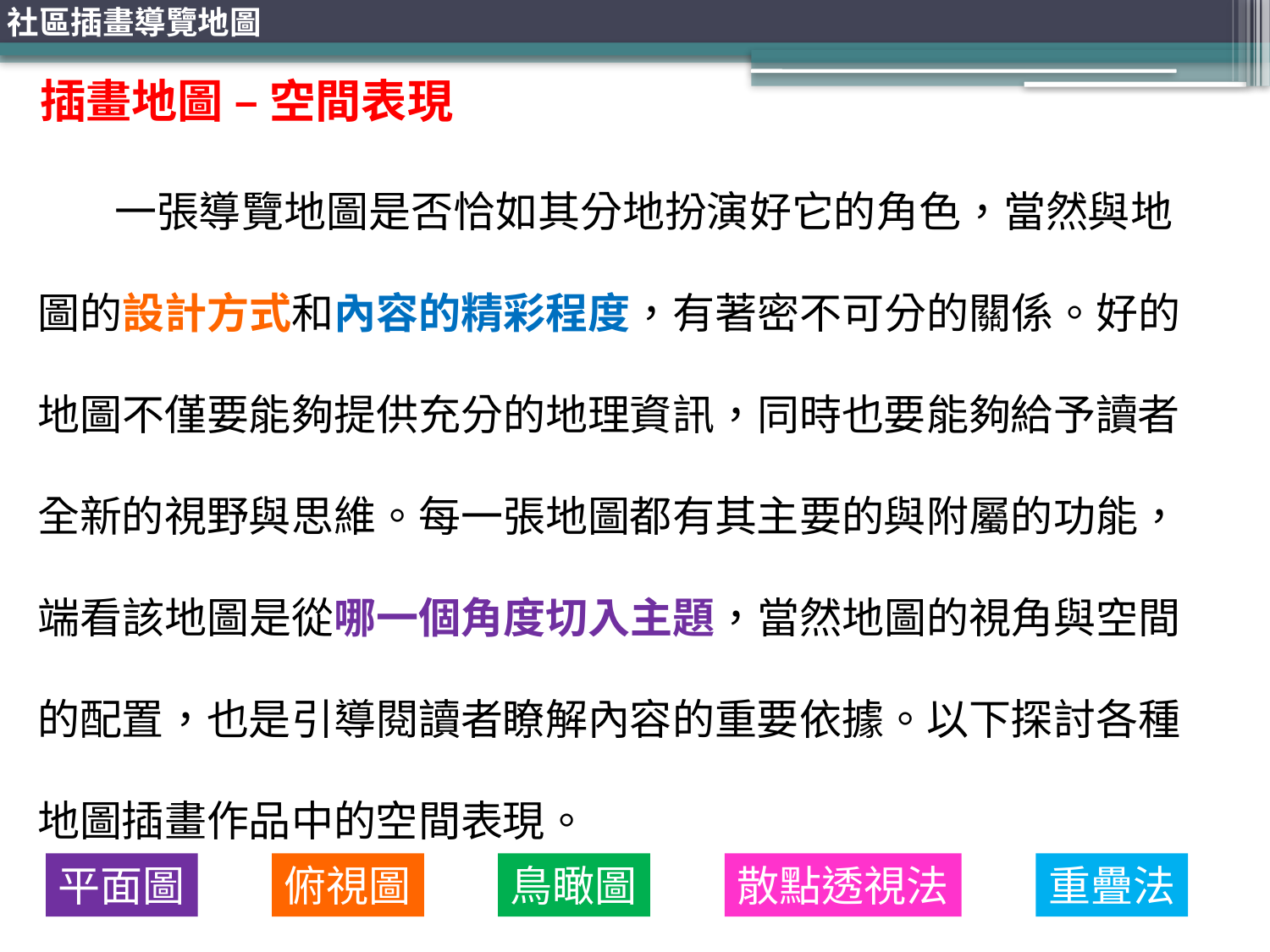

社區插畫導覽地圖
插畫地圖 – 空間表現
       一張導覽地圖是否恰如其分地扮演好它的角色，當然與地圖的設計方式和內容的精彩程度，有著密不可分的關係。好的地圖不僅要能夠提供充分的地理資訊，同時也要能夠給予讀者全新的視野與思維。每一張地圖都有其主要的與附屬的功能，端看該地圖是從哪一個角度切入主題，當然地圖的視角與空間的配置，也是引導閱讀者瞭解內容的重要依據。以下探討各種地圖插畫作品中的空間表現。
平面圖
俯視圖
鳥瞰圖
散點透視法
重疊法